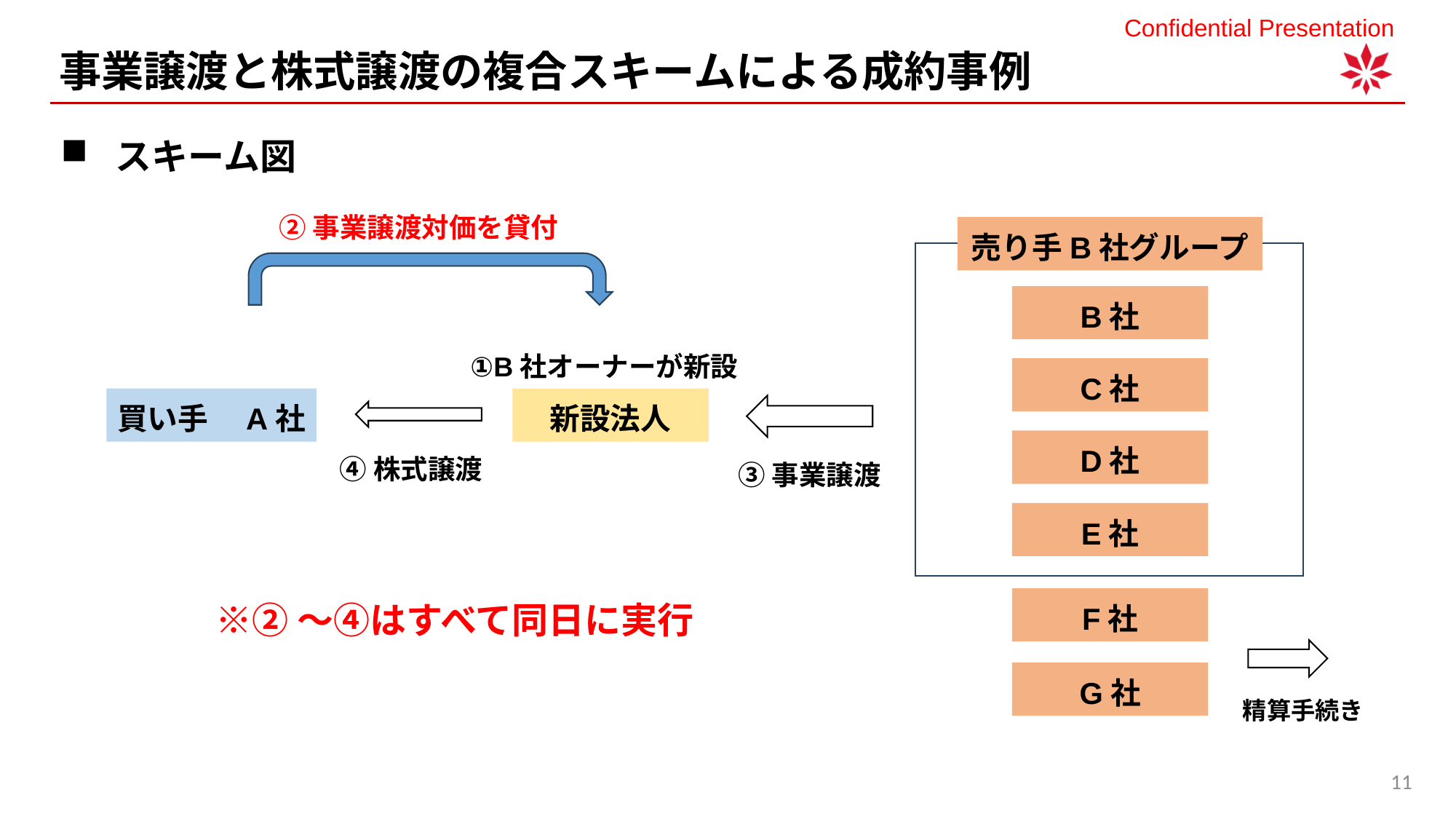

事業譲渡と株式譲渡の複合スキームによる成約事例
スキーム図
②事業譲渡対価を貸付
売り手B社グループ

B社
C社
D社
E社
①B社オーナーが新設
買い手　A社
新設法人

④株式譲渡
③事業譲渡
F社
※②～④はすべて同日に実行

G社
精算手続き
11